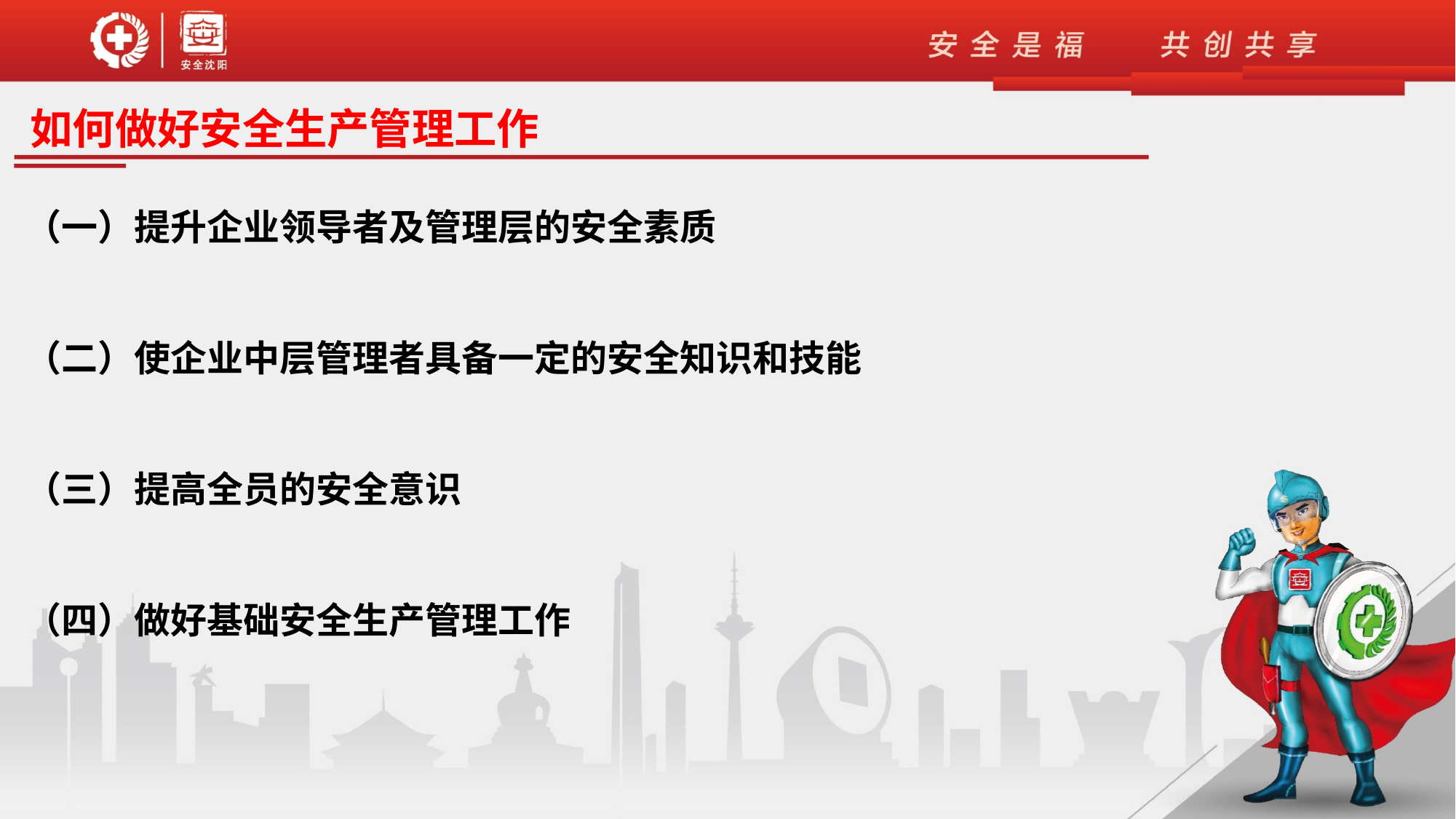

如何做好安全生产管理工作

（一）提升企业领导者及管理层的安全素质

（二）使企业中层管理者具备一定的安全知识和技能

（三）提高全员的安全意识

（四）做好基础安全生产管理工作